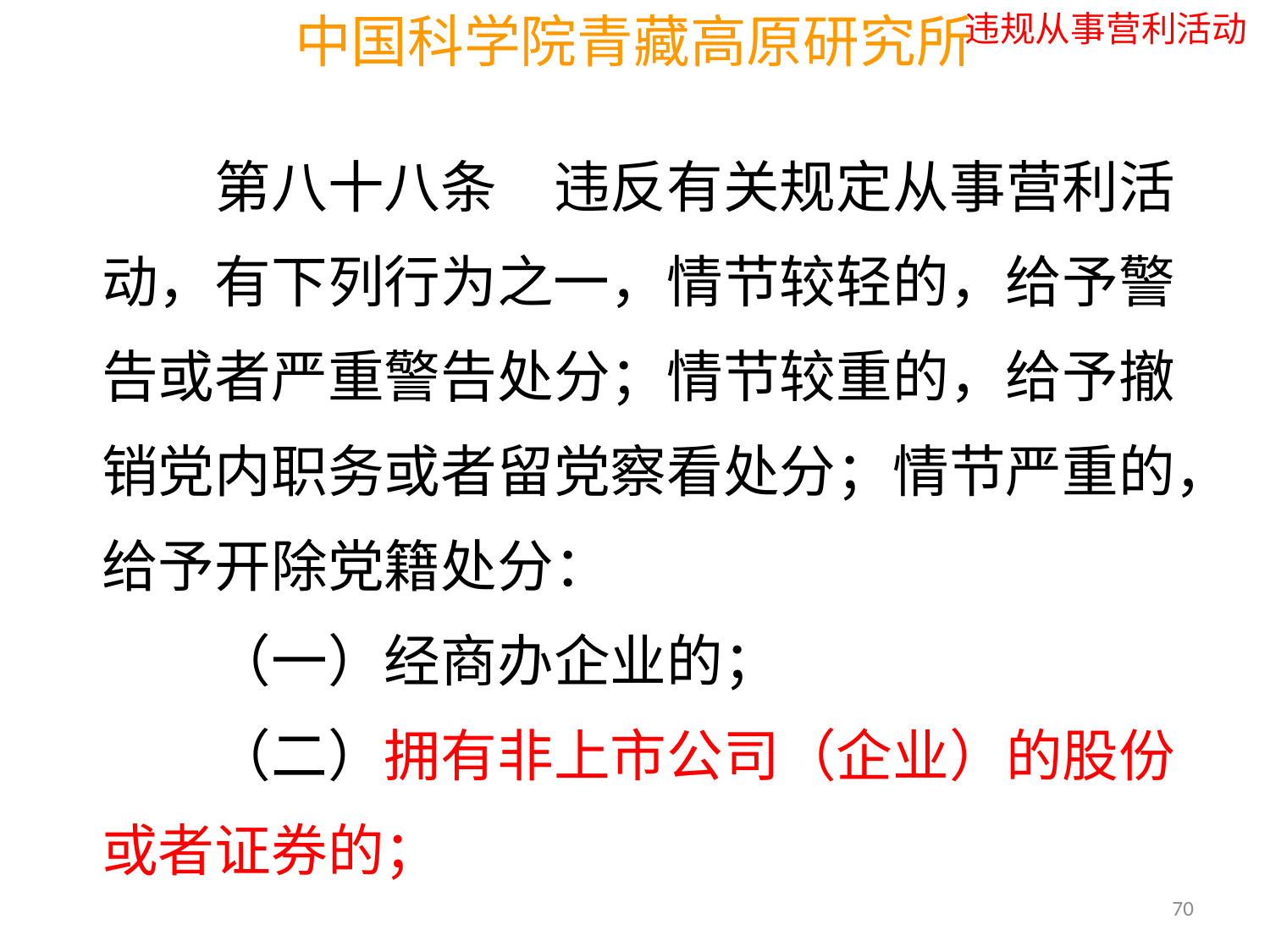

违规从事营利活动
　　第八十八条　违反有关规定从事营利活动，有下列行为之一，情节较轻的，给予警告或者严重警告处分；情节较重的，给予撤销党内职务或者留党察看处分；情节严重的，给予开除党籍处分：
　　（一）经商办企业的；
　　（二）拥有非上市公司（企业）的股份或者证券的；
70